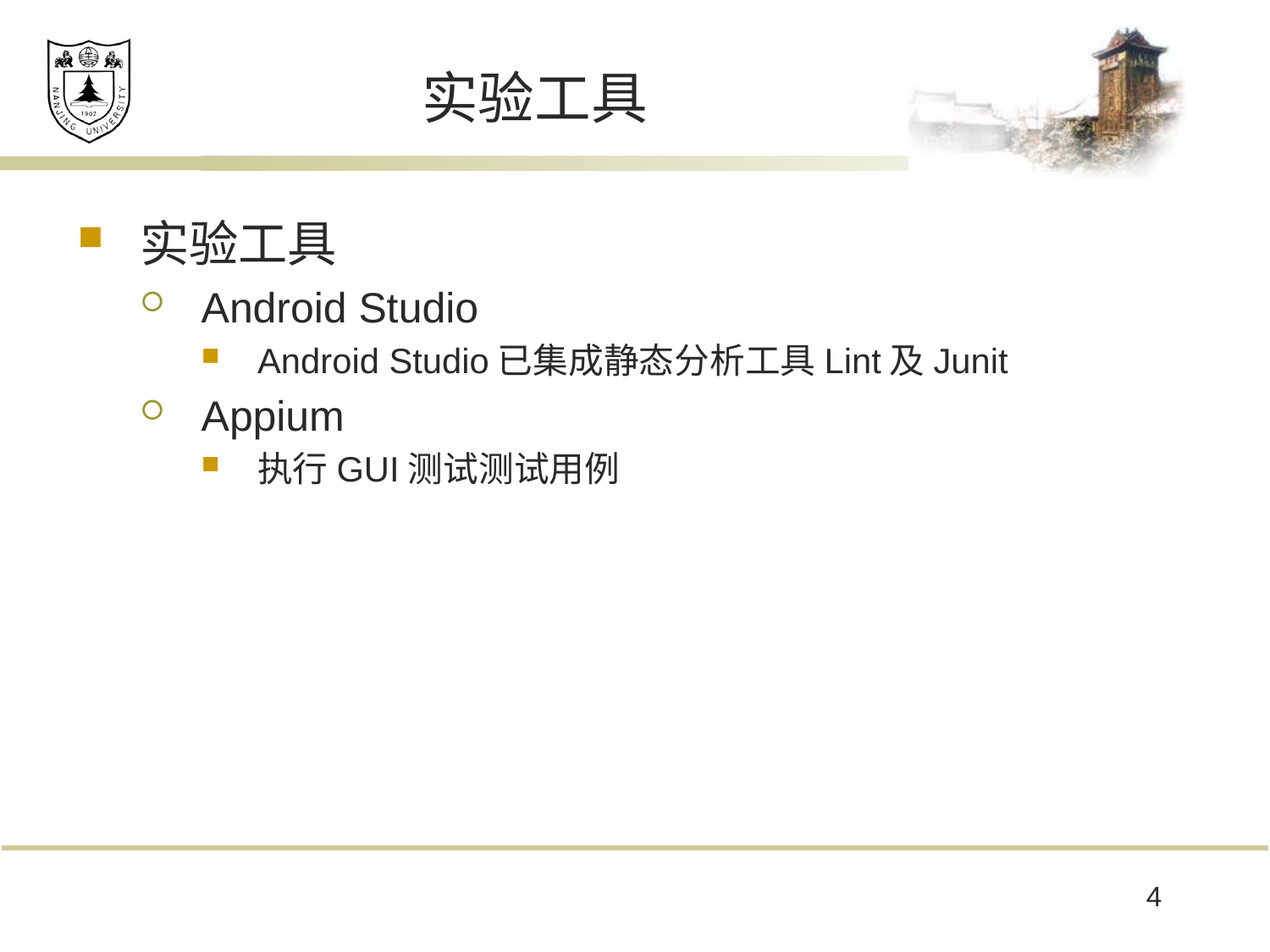

# 实验工具
实验工具
Android Studio
Android Studio已集成静态分析工具Lint及Junit
Appium
执行GUI测试测试用例
4